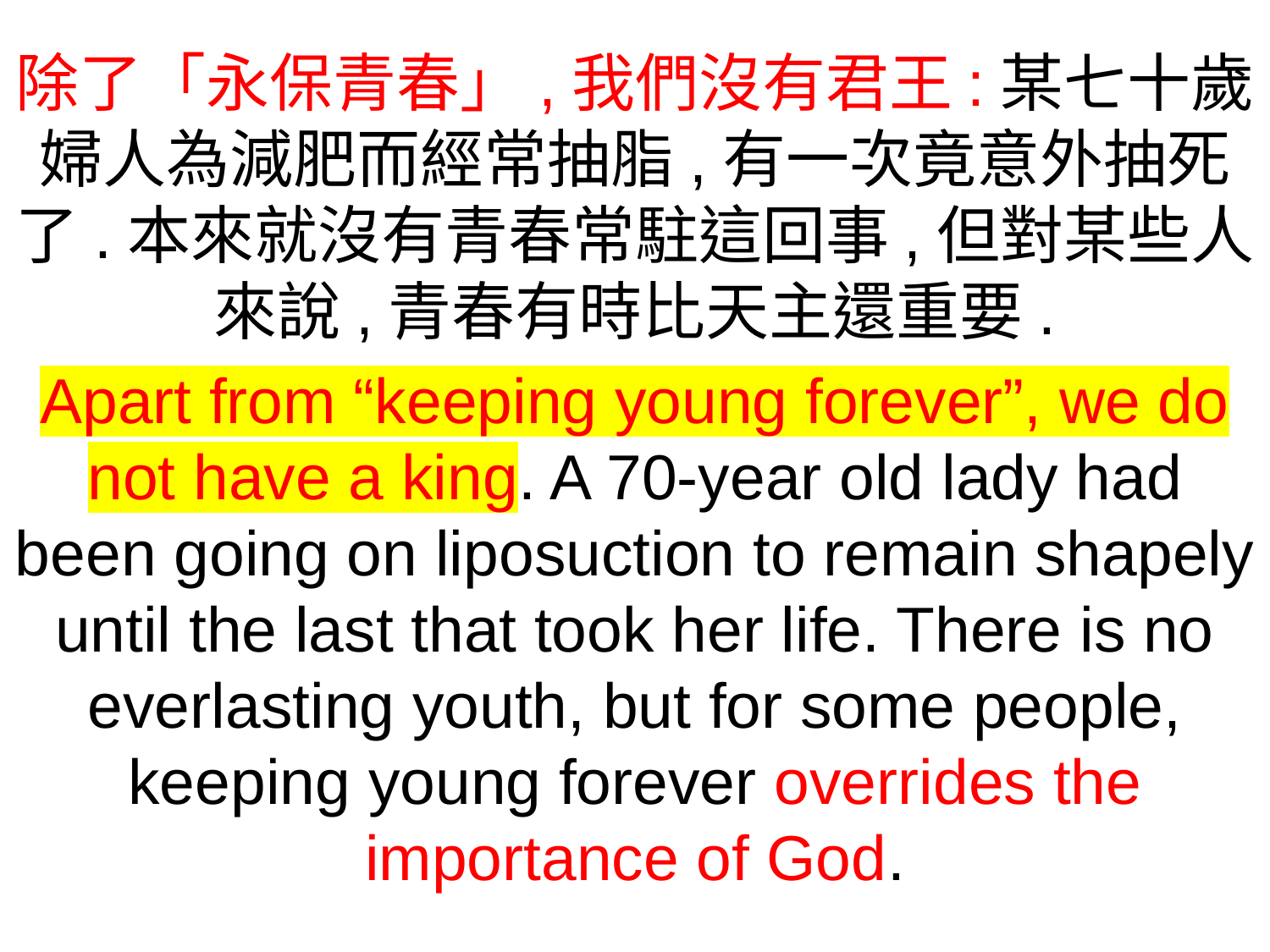

除了「永保青春」,我們沒有君王:某七十歲婦人為減肥而經常抽脂,有一次竟意外抽死了.本來就沒有青春常駐這回事,但對某些人來說,青春有時比天主還重要.
Apart from “keeping young forever”, we do not have a king. A 70-year old lady had been going on liposuction to remain shapely until the last that took her life. There is no everlasting youth, but for some people, keeping young forever overrides the importance of God.